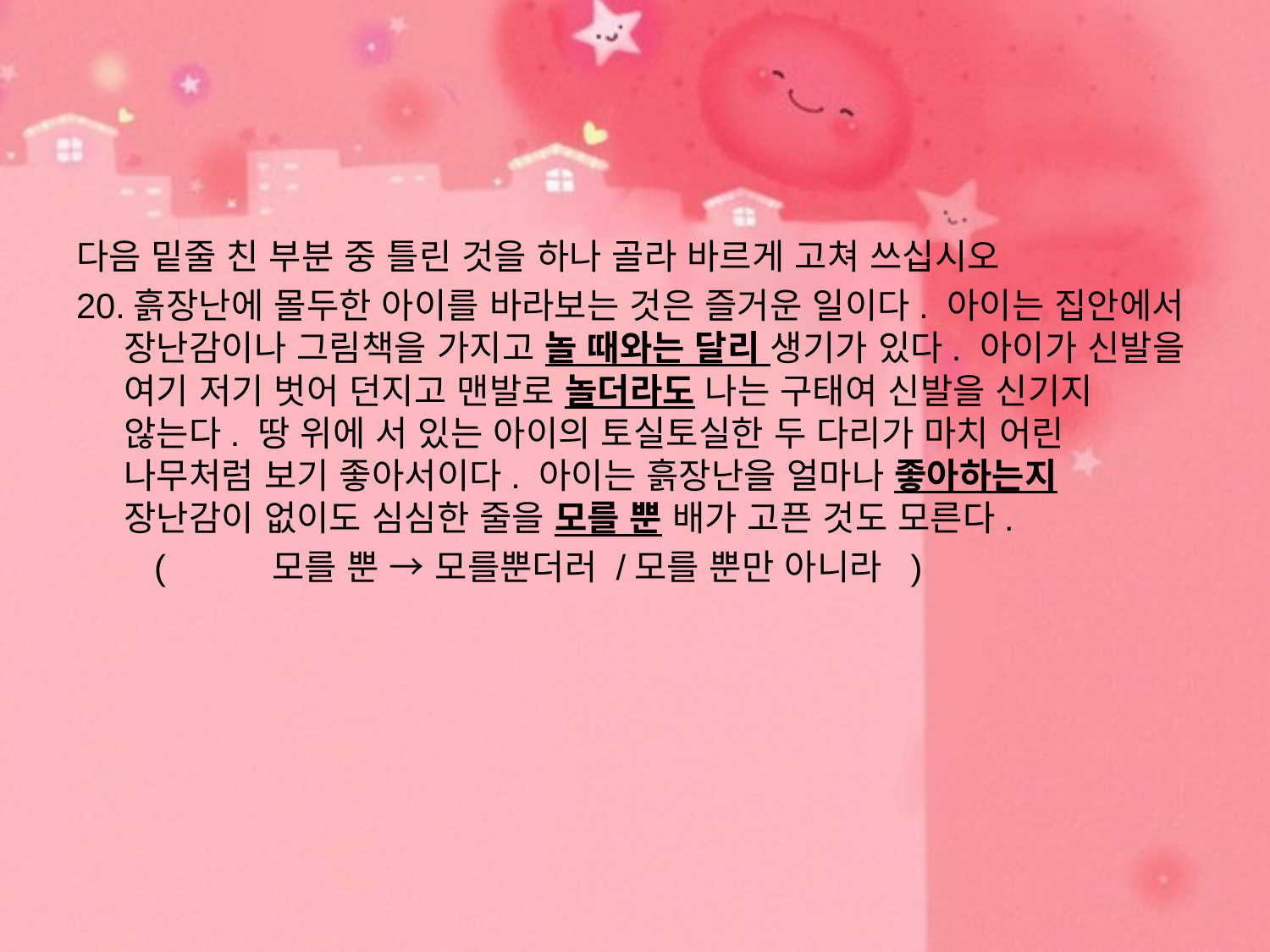

#

다음 밑줄 친 부분 중 틀린 것을 하나 골라 바르게 고쳐 쓰십시오
20.흙장난에 몰두한 아이를 바라보는 것은 즐거운 일이다. 아이는 집안에서 장난감이나 그림책을 가지고 놀 때와는 달리 생기가 있다. 아이가 신발을 여기 저기 벗어 던지고 맨발로 놀더라도 나는 구태여 신발을 신기지 않는다. 땅 위에 서 있는 아이의 토실토실한 두 다리가 마치 어린 나무처럼 보기 좋아서이다. 아이는 흙장난을 얼마나 좋아하는지  장난감이 없이도 심심한 줄을 모를 뿐 배가 고픈 것도 모른다.
        (          모를 뿐 → 모를뿐더러 /모를 뿐만 아니라  )